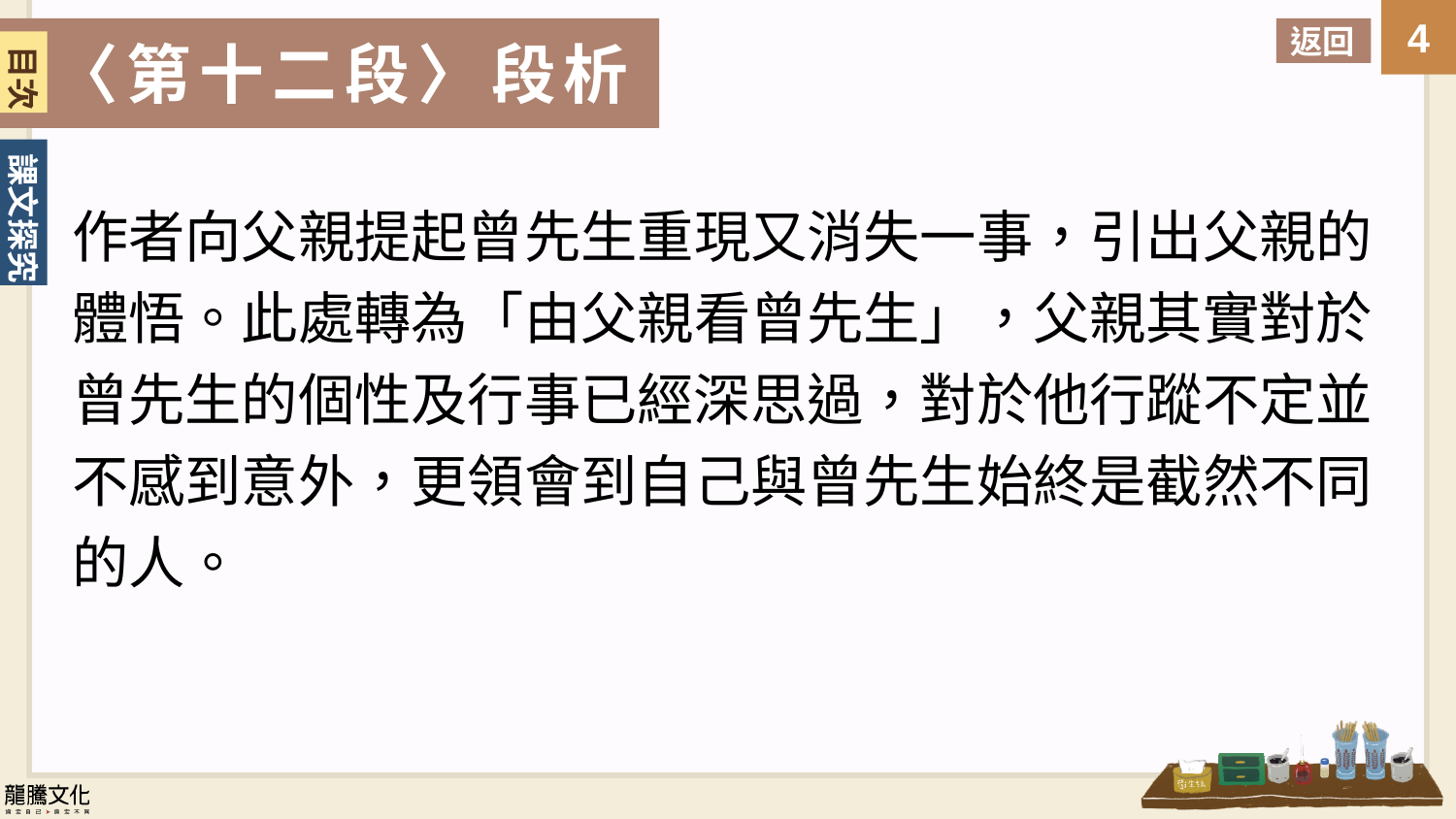

返回
〈第十段〉段析
〈第十二段〉段析
目次
作者向父親提起曾先生重現又消失一事，引出父親的體悟。此處轉為「由父親看曾先生」，父親其實對於曾先生的個性及行事已經深思過，對於他行蹤不定並不感到意外，更領會到自己與曾先生始終是截然不同的人。